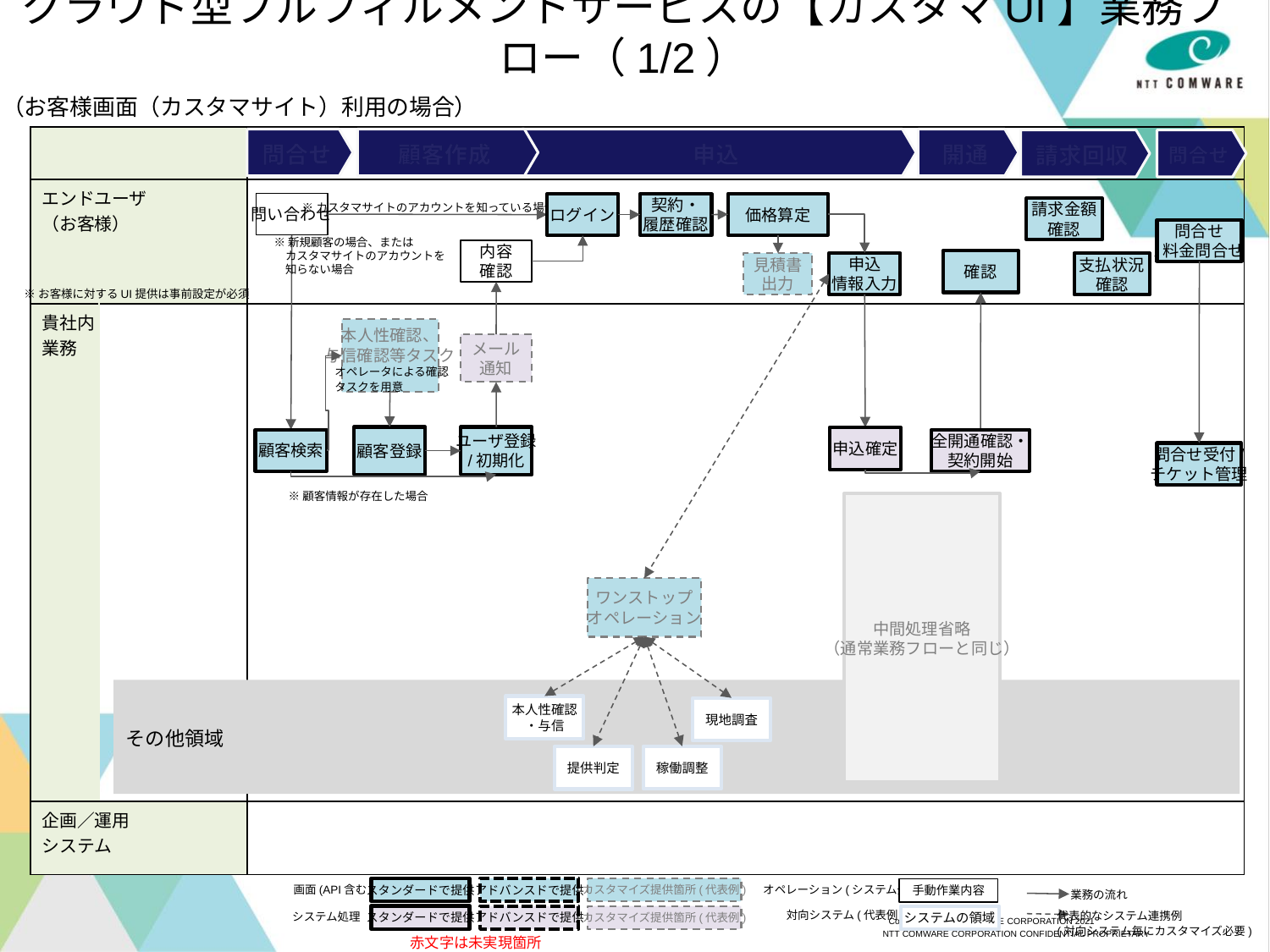

# クラウド型フルフィルメントサービスの【カスタマUI】業務フロー（1/2）

（お客様画面（カスタマサイト）利用の場合）
|  |  |  |
| --- | --- | --- |
| エンドユーザ （お客様） |  |  |
| 貴社内業務 |  |  |
| 企画／運用 システム |  |  |
問合せ
顧客作成
申込
開通
請求回収
問合せ
問い合わせ
価格算定
ログイン
契約・
履歴確認
※カスタマサイトのアカウントを知っている場合
請求金額
確認
問合せ
/料金問合せ
※新規顧客の場合、または
　カスタマサイトのアカウントを
　知らない場合
内容
確認
確認
申込
情報入力
見積書
出力
支払状況
確認
※お客様に対するUI提供は事前設定が必須
本人性確認、
与信確認等タスク
メール
通知
オペレータによる確認
タスクを用意
顧客登録
ユーザ登録
/初期化
申込確定
全開通確認・
契約開始
顧客検索
問合せ受付/
チケット管理
※顧客情報が存在した場合
中間処理省略
（通常業務フローと同じ）
ワンストップ
オペレーション
その他領域
本人性確認
・与信
現地調査
稼働調整
提供判定
画面(API含む)
スタンダードで提供
カスタマイズ提供箇所(代表例)
アドバンスドで提供
オペレーション(システム外)
手動作業内容
業務の流れ
代表的なシステム連携例
(対向システム毎にカスタマイズ必要)
対向システム(代表例)
システム処理
スタンダードで提供
カスタマイズ提供箇所(代表例)
アドバンスドで提供
システムの領域
赤文字は未実現箇所